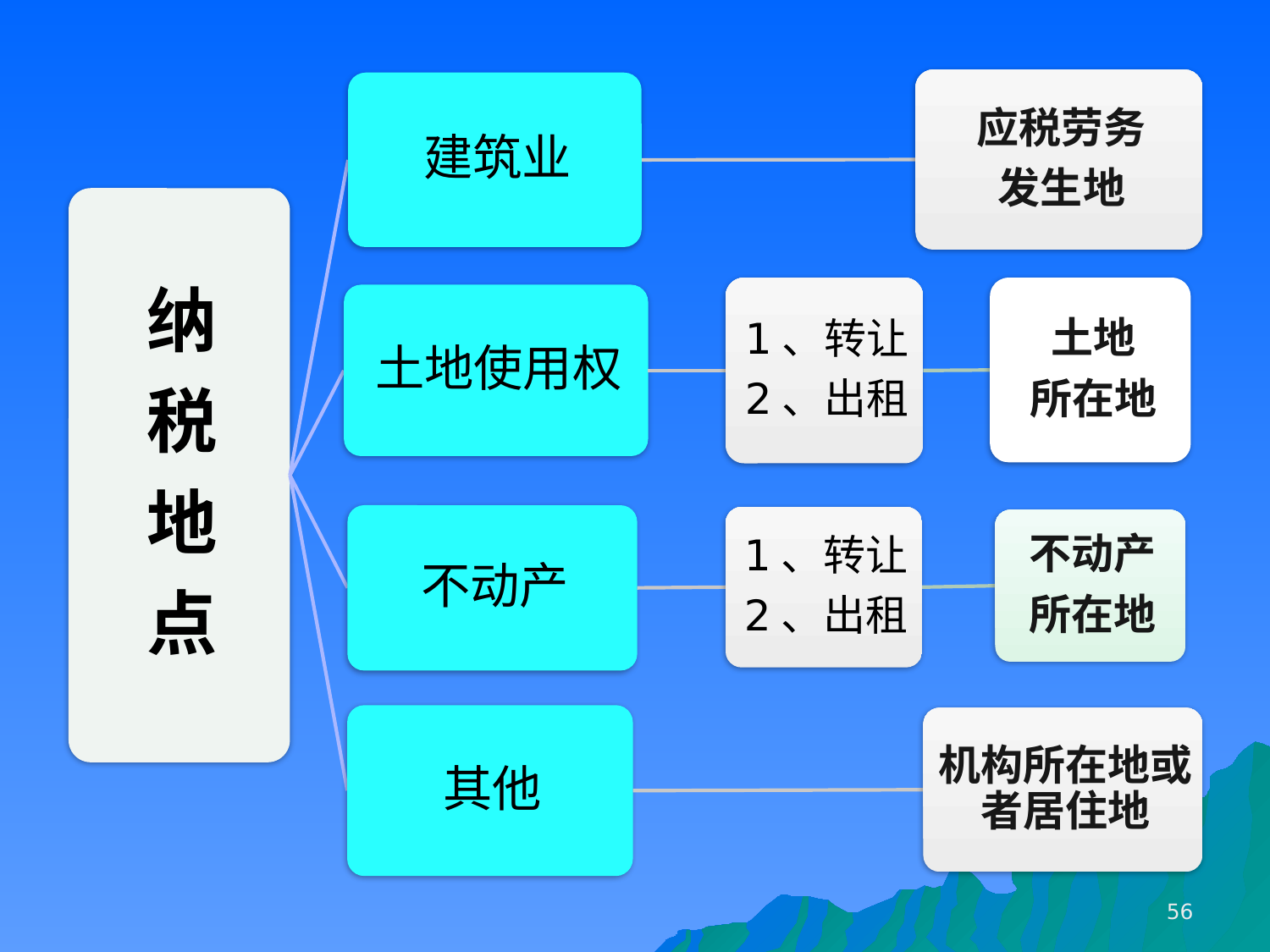

纳
税
地
点

建筑业

应税劳务
发生地

土地使用权

1、转让
2、出租

土地
所在地

不动产

1、转让
2、出租

不动产
所在地

其他

机构所在地或者居住地
56